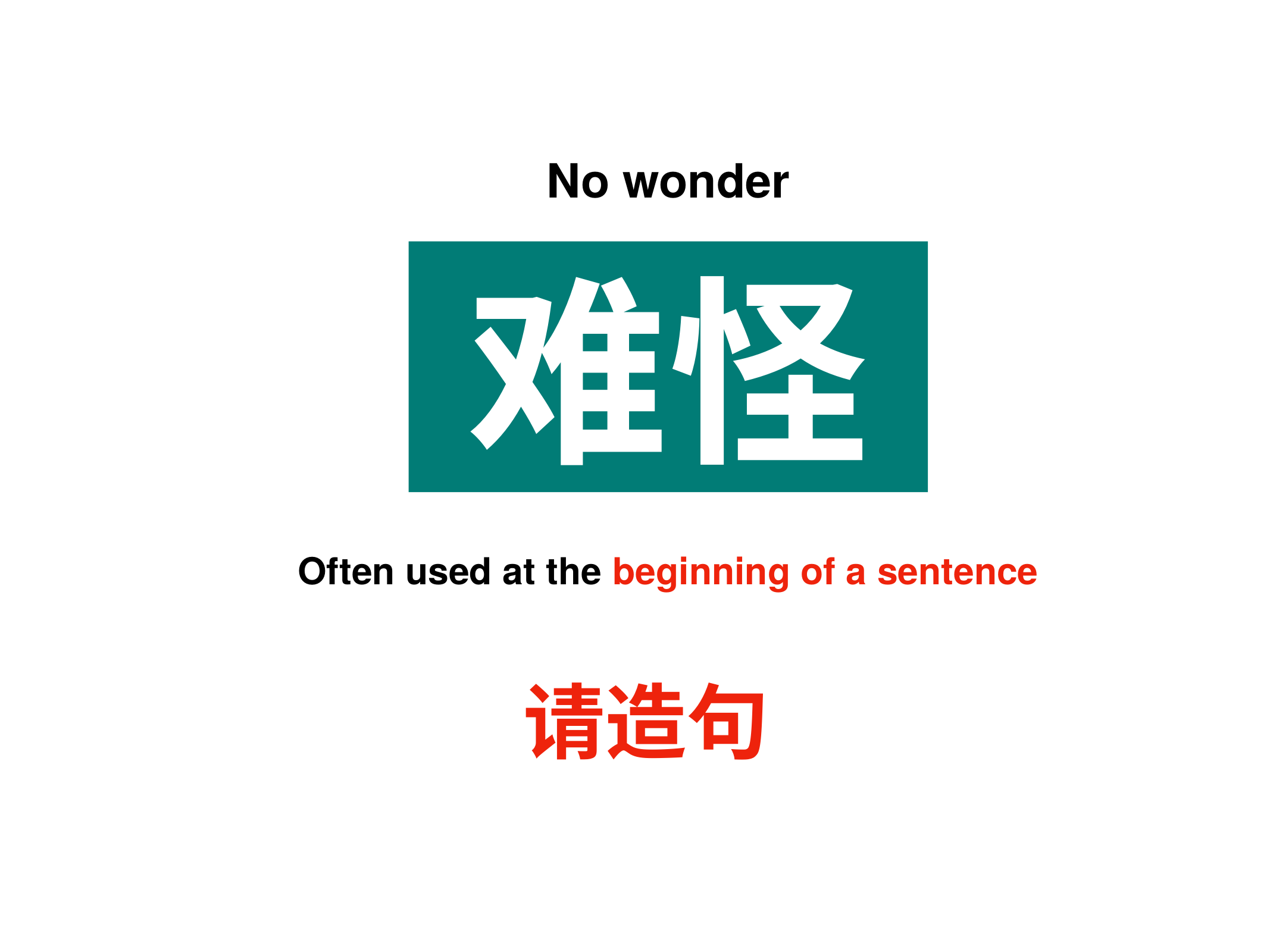

No wonder
难怪
Often used at the beginning of a sentence
请造句